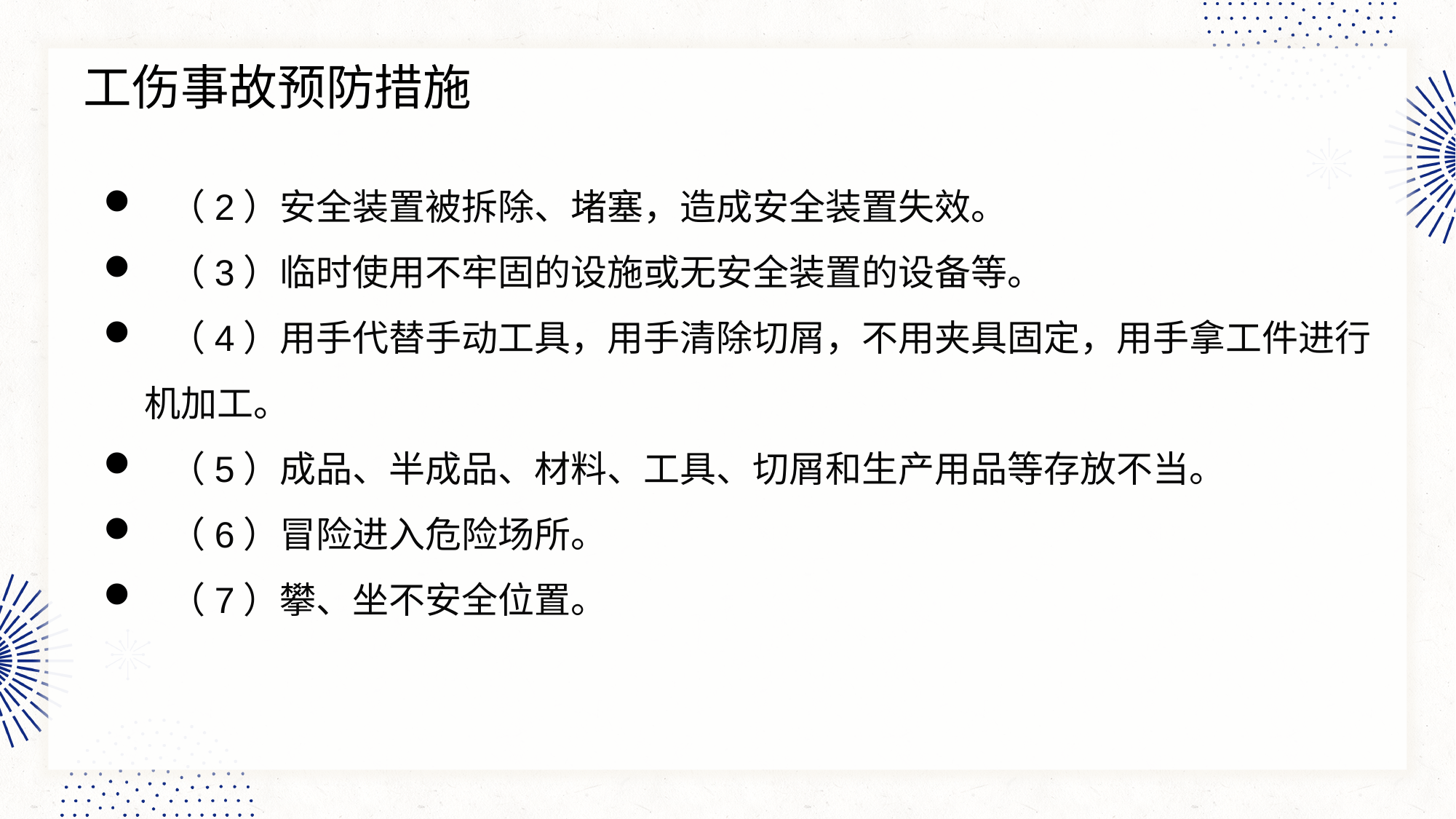

工伤事故预防措施
  （2）安全装置被拆除、堵塞，造成安全装置失效。
  （3）临时使用不牢固的设施或无安全装置的设备等。
  （4）用手代替手动工具，用手清除切屑，不用夹具固定，用手拿工件进行机加工。
  （5）成品、半成品、材料、工具、切屑和生产用品等存放不当。
  （6）冒险进入危险场所。
  （7）攀、坐不安全位置。